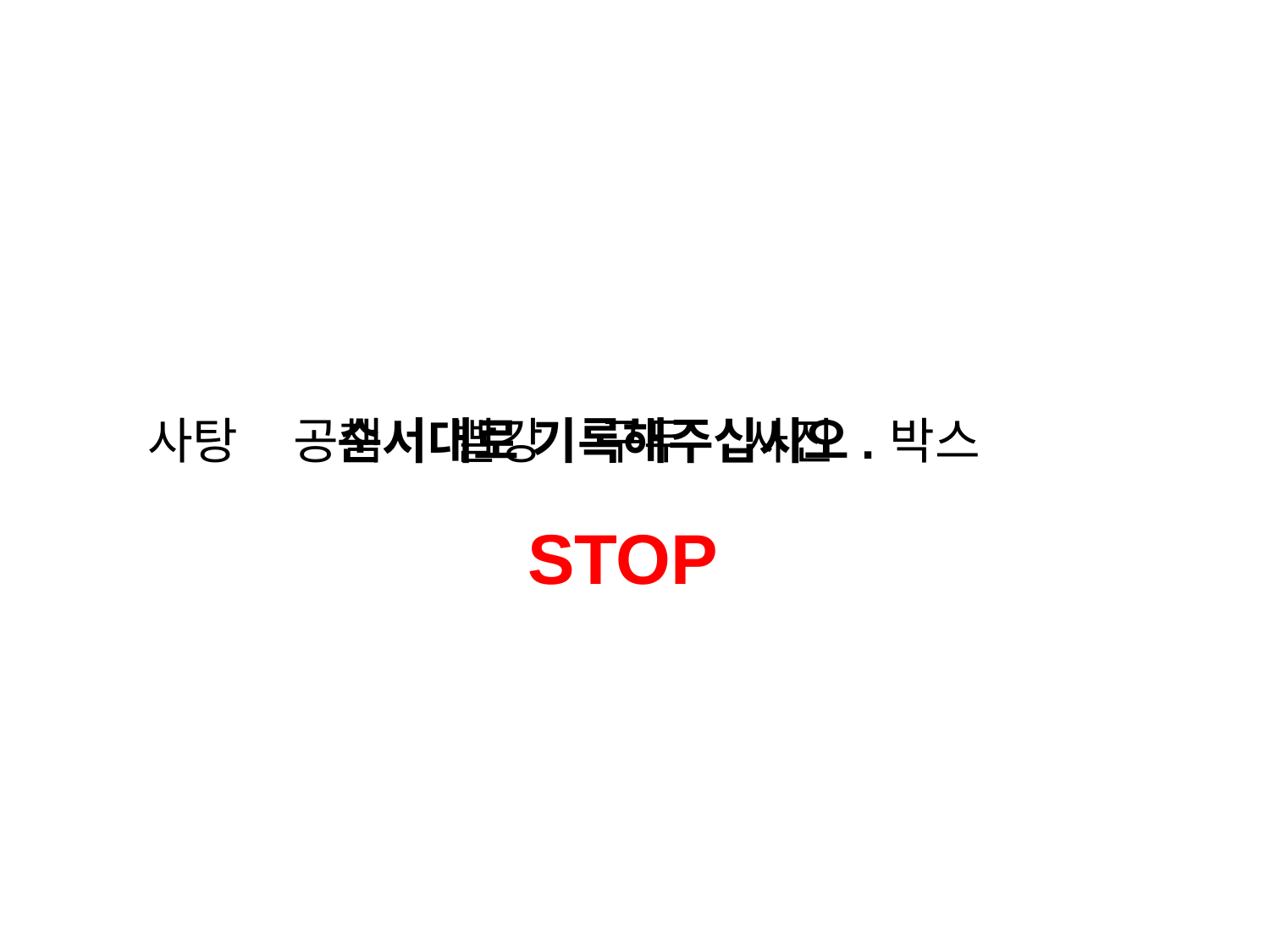

사탕    공책     빨강    구두    사진    박스
순서대로 기록해주십시오.
STOP